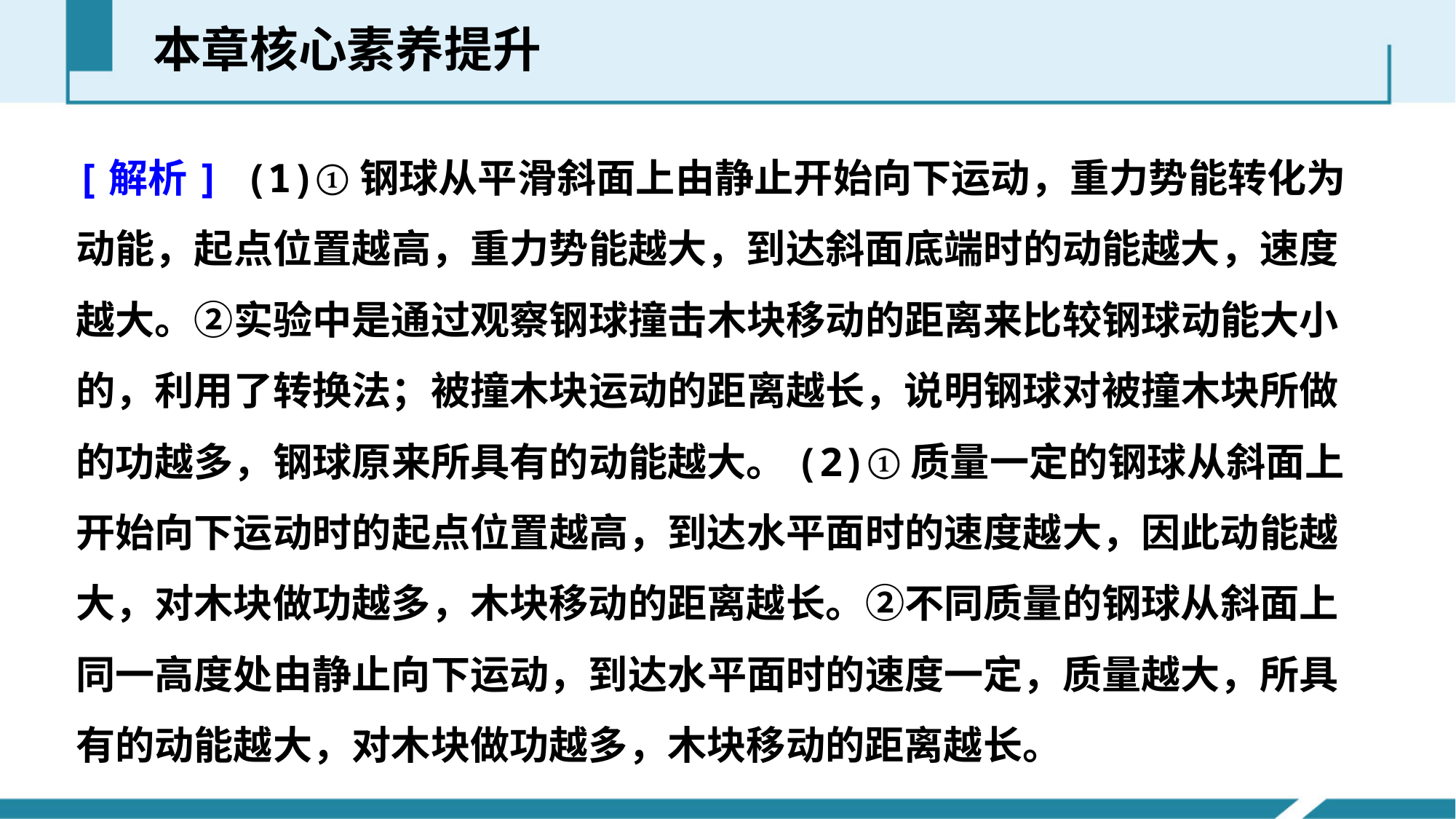

本章核心素养提升
[解析] (1)①钢球从平滑斜面上由静止开始向下运动，重力势能转化为动能，起点位置越高，重力势能越大，到达斜面底端时的动能越大，速度越大。②实验中是通过观察钢球撞击木块移动的距离来比较钢球动能大小的，利用了转换法；被撞木块运动的距离越长，说明钢球对被撞木块所做的功越多，钢球原来所具有的动能越大。(2)①质量一定的钢球从斜面上开始向下运动时的起点位置越高，到达水平面时的速度越大，因此动能越大，对木块做功越多，木块移动的距离越长。②不同质量的钢球从斜面上同一高度处由静止向下运动，到达水平面时的速度一定，质量越大，所具有的动能越大，对木块做功越多，木块移动的距离越长。